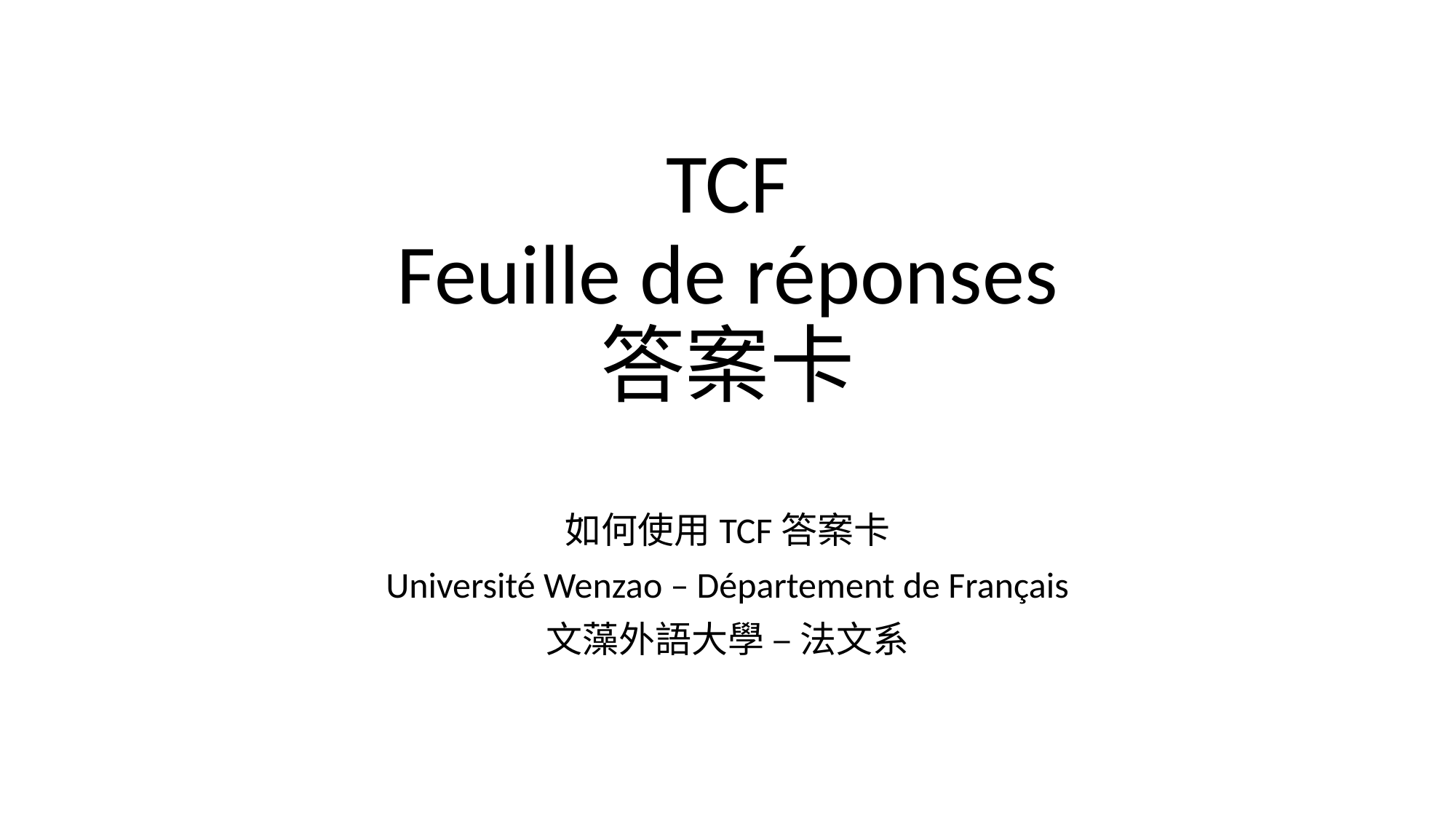

# TCF Feuille de réponses 答案卡
如何使用TCF答案卡
Université Wenzao – Département de Français
文藻外語大學 – 法文系